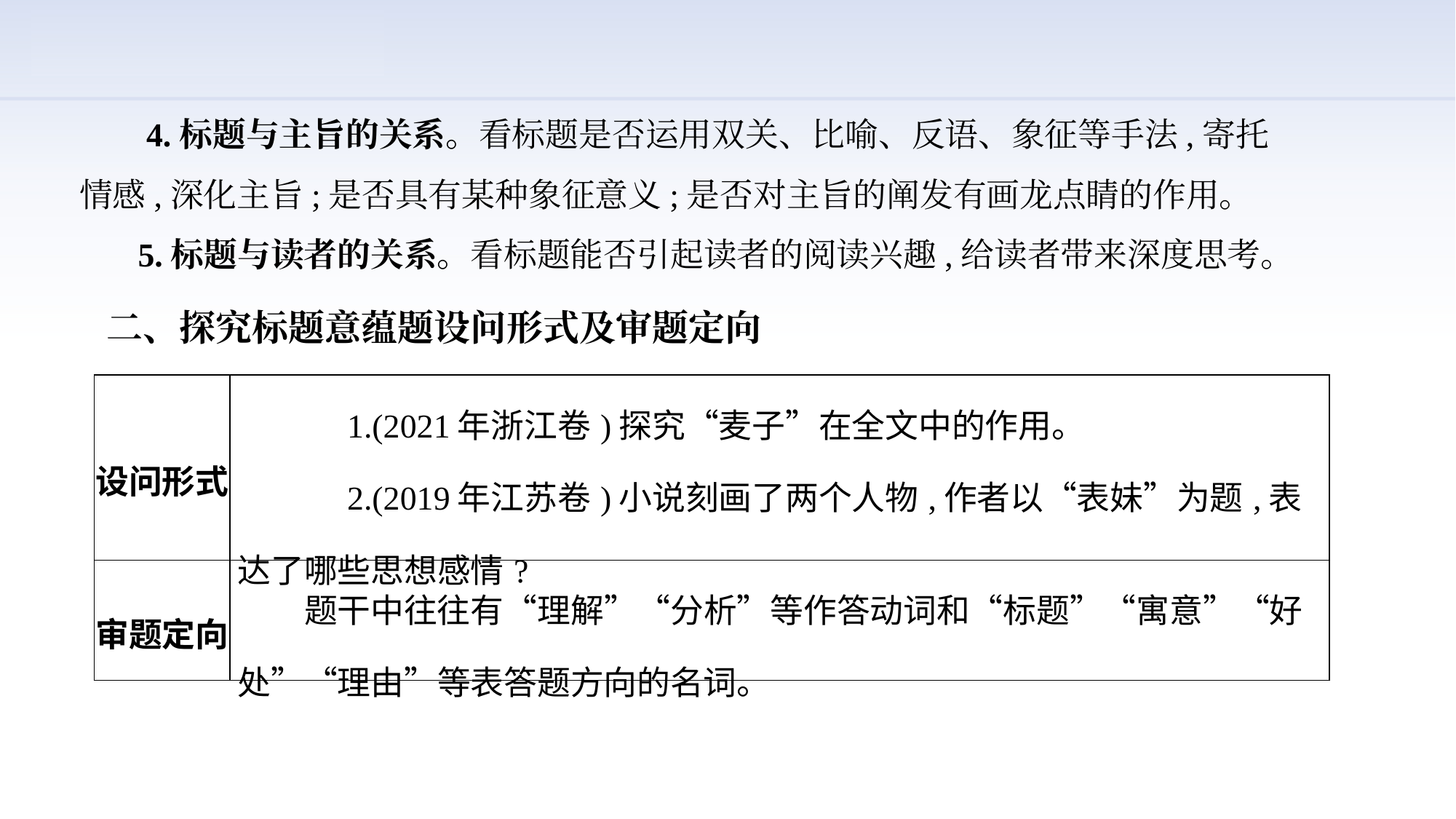

4.标题与主旨的关系。看标题是否运用双关、比喻、反语、象征等手法,寄托情感,深化主旨;是否具有某种象征意义;是否对主旨的阐发有画龙点睛的作用。
       5.标题与读者的关系。看标题能否引起读者的阅读兴趣,给读者带来深度思考。
二、探究标题意蕴题设问形式及审题定向
| 设问形式 | 1.(2021年浙江卷)探究“麦子”在全文中的作用。 　　　2.(2019年江苏卷)小说刻画了两个人物,作者以“表妹”为题,表达了哪些思想感情? |
| --- | --- |
| 审题定向 | 题干中往往有“理解”“分析”等作答动词和“标题”“寓意”“好处”“理由”等表答题方向的名词。 |